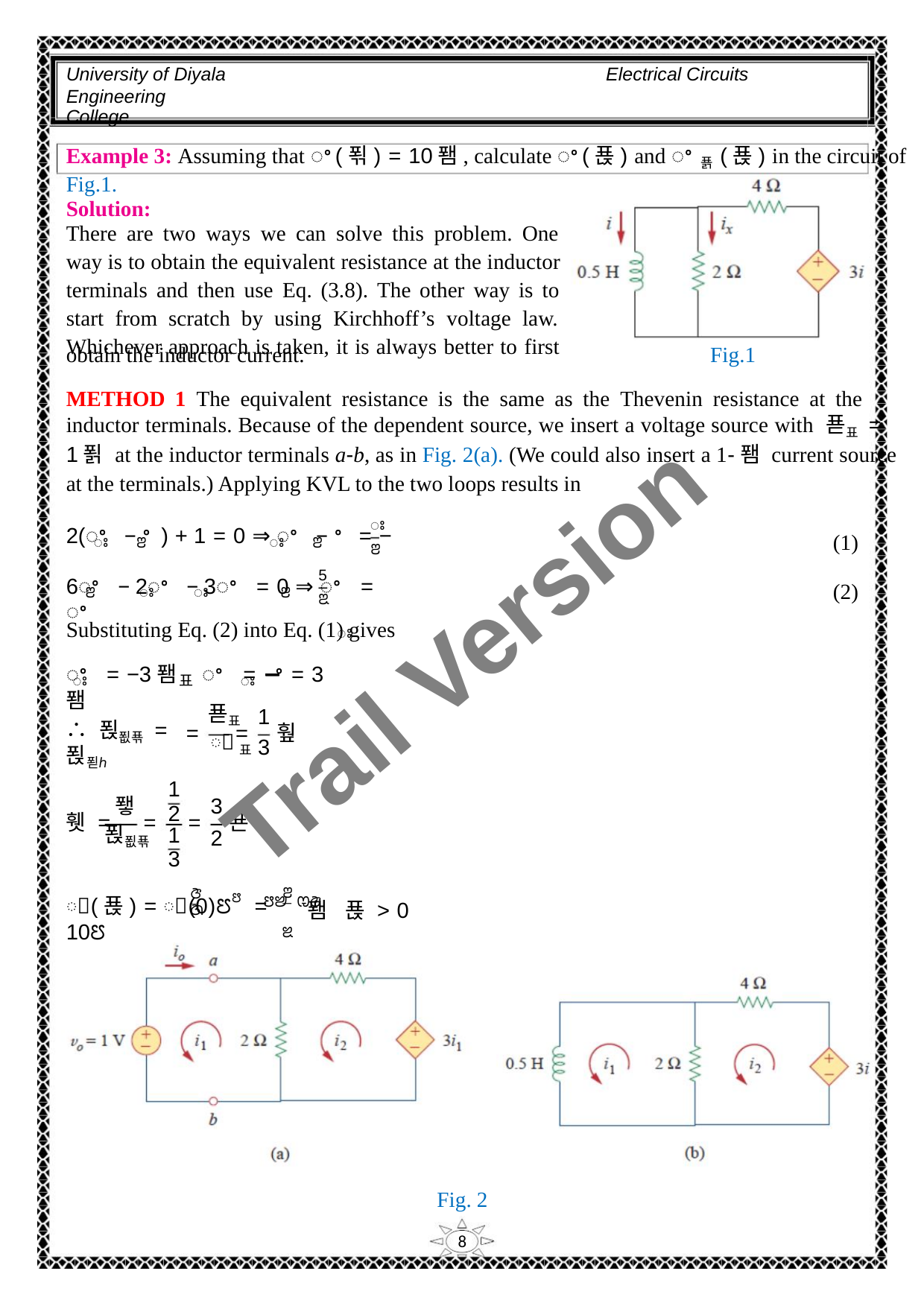

University of Diyala
Engineering College
Electrical Circuits
Example 3: Assuming that ꢀ(푂) = 10퐴, calculate ꢀ(푡) and ꢀ푥(푡) in the circuit of Fig.1.
Solution:
There are two ways we can solve this problem. One
way is to obtain the equivalent resistance at the inductor
terminals and then use Eq. (3.8). The other way is to
start from scratch by using Kirchhoff’s voltage law.
Whichever approach is taken, it is always better to first
obtain the inductor current.
Fig.1
METHOD 1 The equivalent resistance is the same as the Thevenin resistance at the
inductor terminals. Because of the dependent source, we insert a voltage source with 푣표 =
1푉 at the inductor terminals a‐b, as in Fig. 2(a). (We could also insert a 1‐퐴 current source
at the terminals.) Applying KVL to the two loops results in
ꢁ
2(ꢀ − ꢀ ) + 1 = 0 ⇒ ꢀ − ꢀ = −
(1)
(2)
ꢁ
ꢂ
ꢁ
ꢂ
ꢂ
5
6ꢀ − 2ꢀ − 3ꢀ = 0 ⇒ ꢀ = ꢀ
ꢁ
ꢂ
ꢁ
ꢁ
ꢂ
Trail Version
Trail Version
Trail Version
Trail Version
Trail Version
Trail Version
Trail Version
Trail Version
Trail Version
Trail Version
Trail Version
Trail Version
Trail Version
ꢃ
Substituting Eq. (2) into Eq. (1) gives
ꢀ = −3퐴 ꢀ = −ꢀ = 3퐴
ꢁ
표
ꢁ
푣표
ꢀ표
1
∴ 푅푒푞 = 푅푇ℎ
=
= 훺
3
1
2
1
3
퐿
3
휏 =
=
= 푠
2
푅푒푞
ꢂ
ꢆ
ꢇ
ꢅꢈ ꢊꢆ
ꢀ(푡) = ꢀ(0)ꢄꢅ = 10ꢄ
퐴
ꢉ
푡 > 0
Fig. 2
8